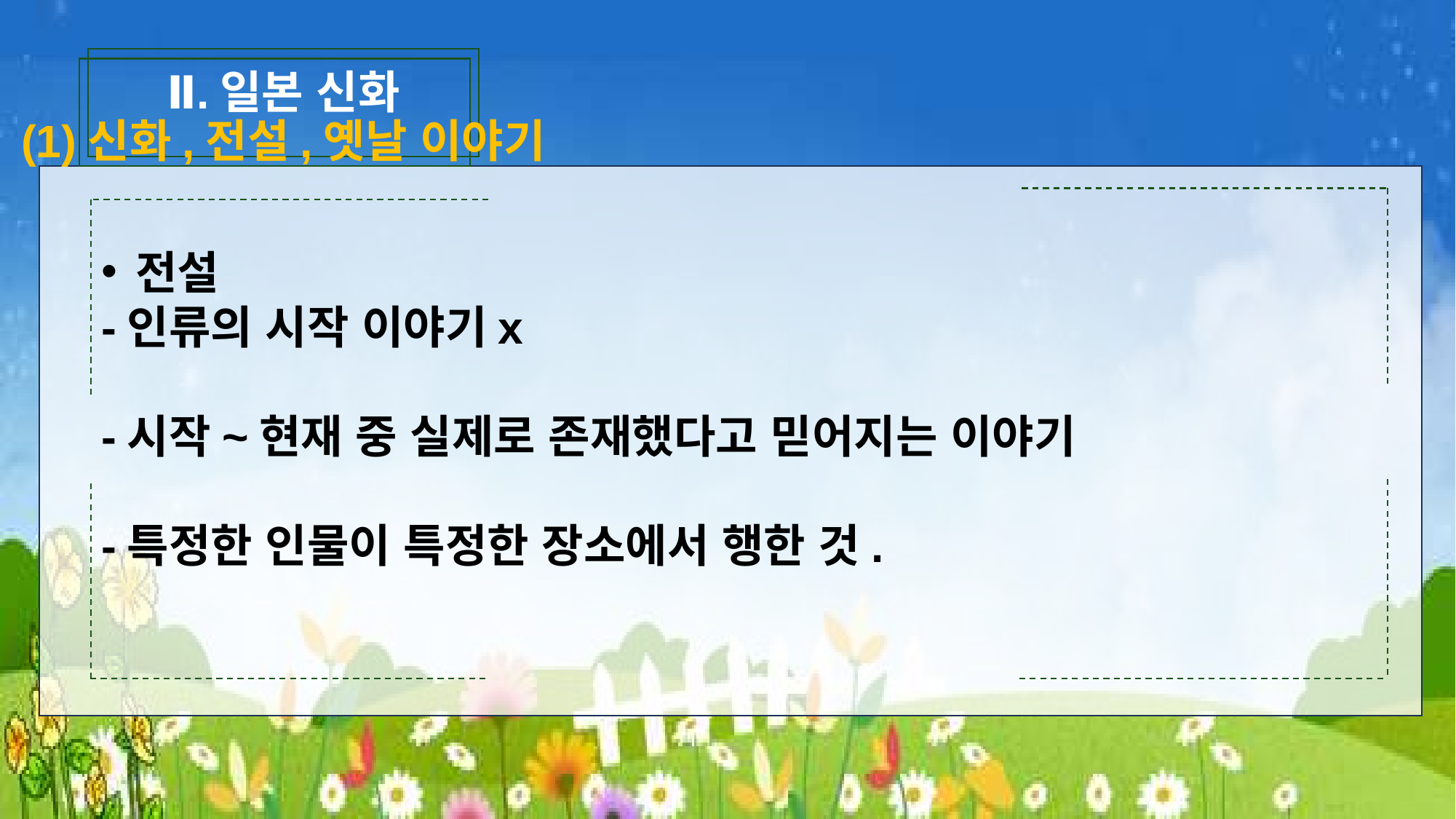

Ⅱ.일본 신화
(1)신화,전설,옛날 이야기

전설
-인류의 시작 이야기x

-시작~현재 중 실제로 존재했다고 믿어지는 이야기

-특정한 인물이 특정한 장소에서 행한 것.